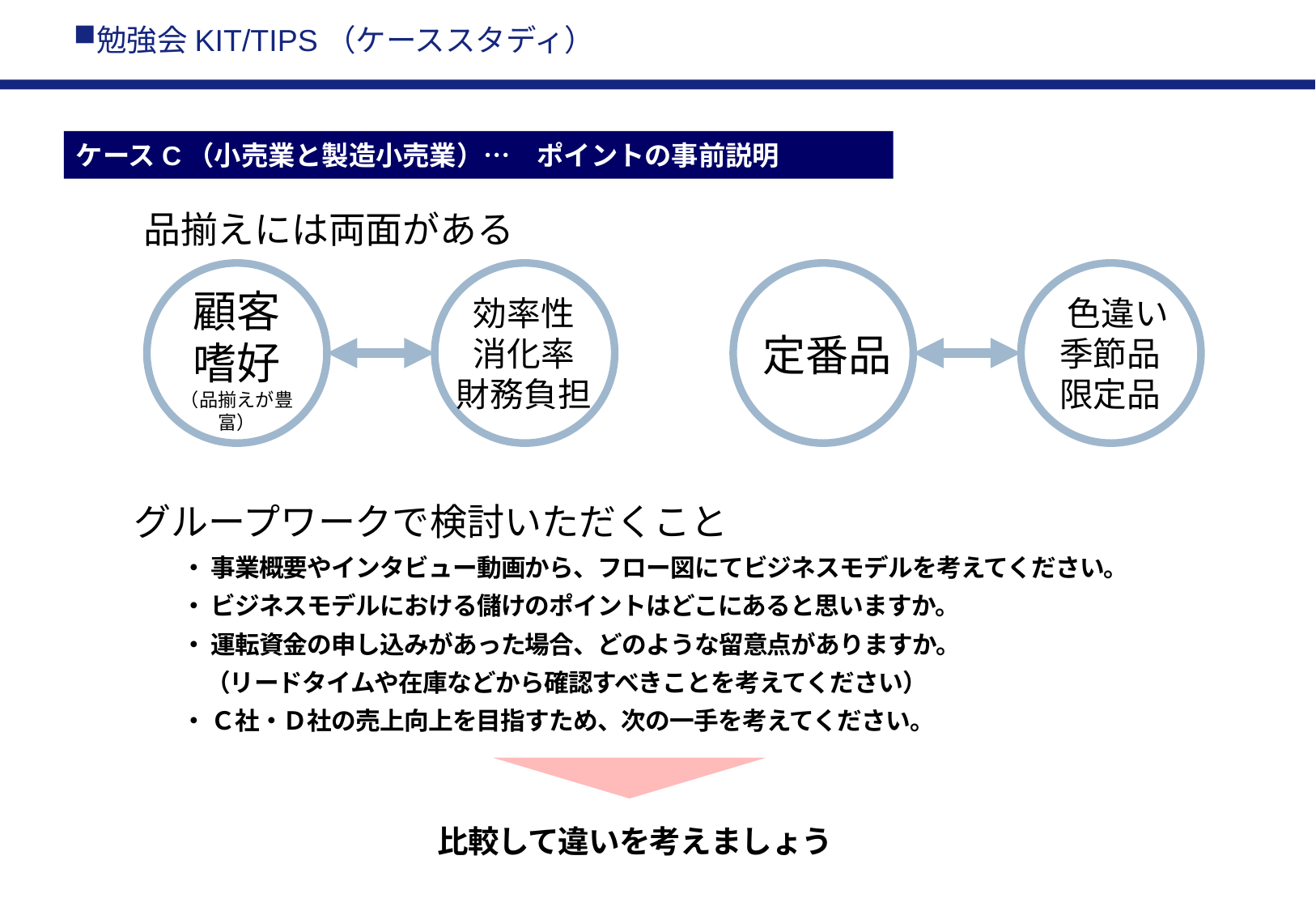

勉強会KIT/TIPS（ケーススタディ）
ケースC（小売業と製造小売業）…　ポイントの事前説明
品揃えには両面がある

顧客嗜好
（品揃えが豊富）
効率性
消化率
財務負担

 色違い
季節品
限定品
定番品
グループワークで検討いただくこと
・ 事業概要やインタビュー動画から、フロー図にてビジネスモデルを考えてください。
・ ビジネスモデルにおける儲けのポイントはどこにあると思いますか。
・ 運転資金の申し込みがあった場合、どのような留意点がありますか。
　（リードタイムや在庫などから確認すべきことを考えてください）
・ Ｃ社・Ｄ社の売上向上を目指すため、次の一手を考えてください。

比較して違いを考えましょう